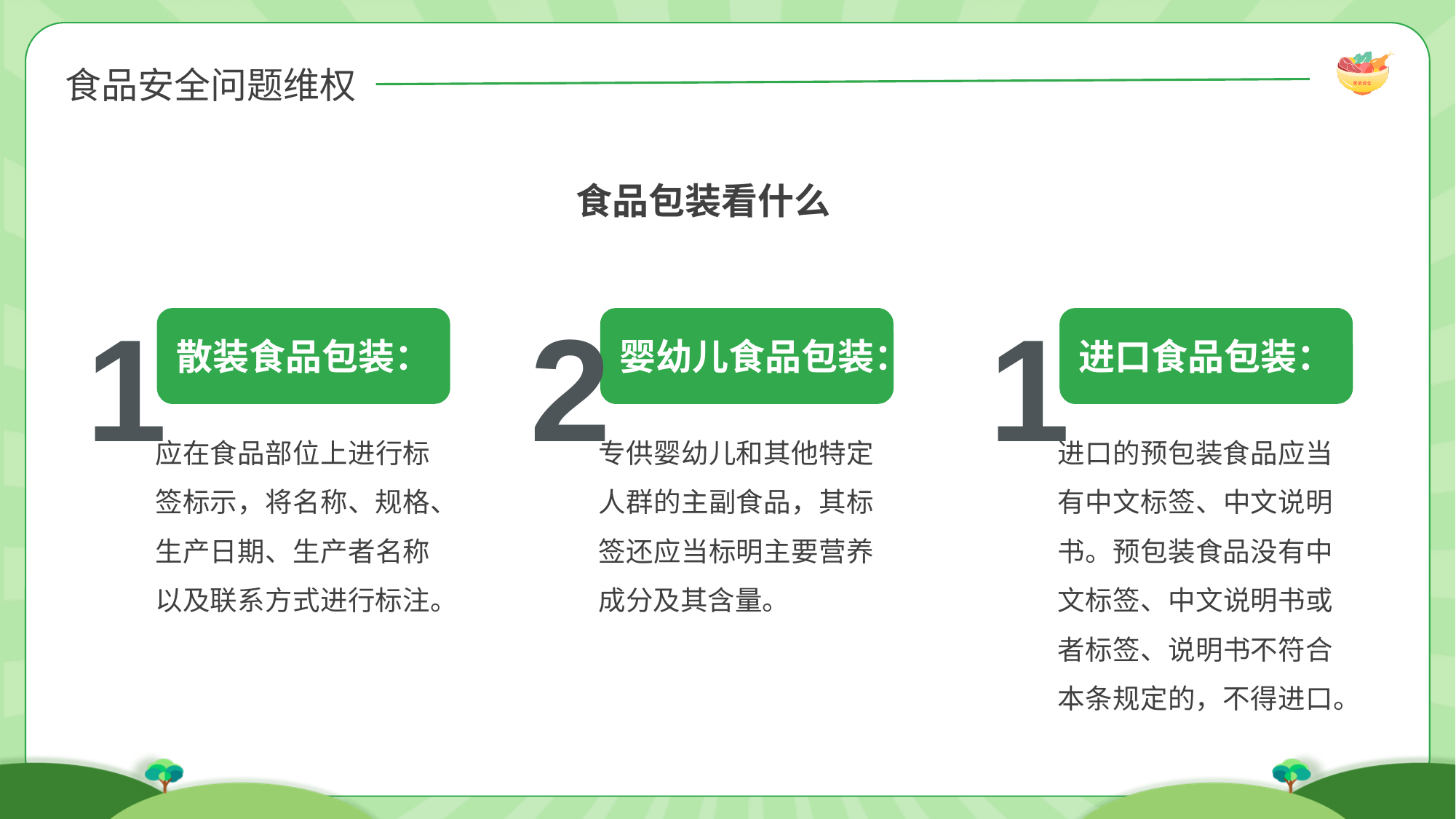

食品包装看什么
1
散装食品包装：
2
婴幼儿食品包装：
1
进口食品包装：
应在食品部位上进行标签标示，将名称、规格、生产日期、生产者名称以及联系方式进行标注。
专供婴幼儿和其他特定人群的主副食品，其标签还应当标明主要营养成分及其含量。
进口的预包装食品应当有中文标签、中文说明书。预包装食品没有中文标签、中文说明书或者标签、说明书不符合本条规定的，不得进口。